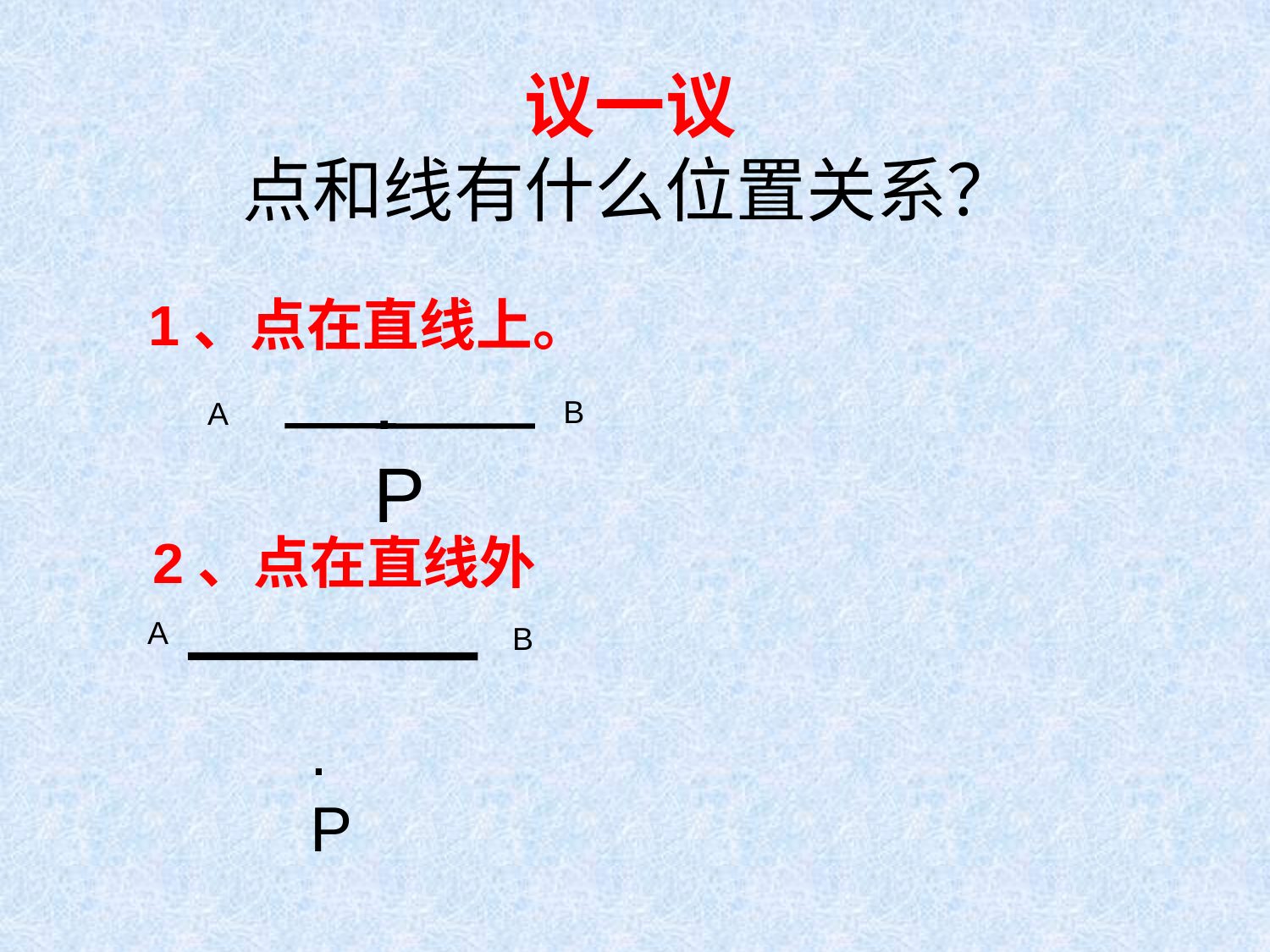

# 议一议 点和线有什么位置关系？
1、点在直线上。
.P
B
A

2、点在直线外

A
B

.P